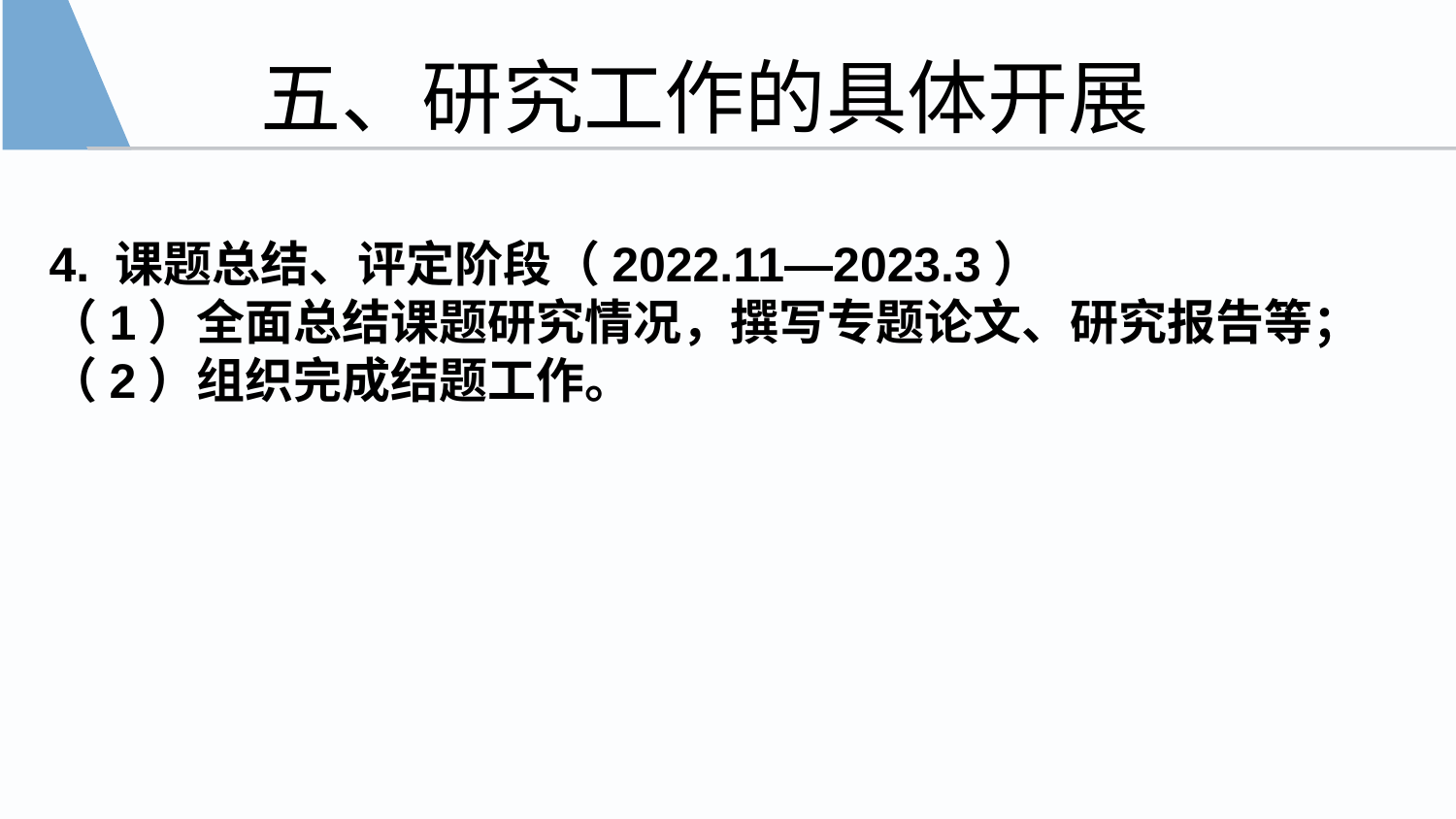

五、研究工作的具体开展

4. 课题总结、评定阶段（2022.11—2023.3）
（1）全面总结课题研究情况，撰写专题论文、研究报告等；
（2）组织完成结题工作。